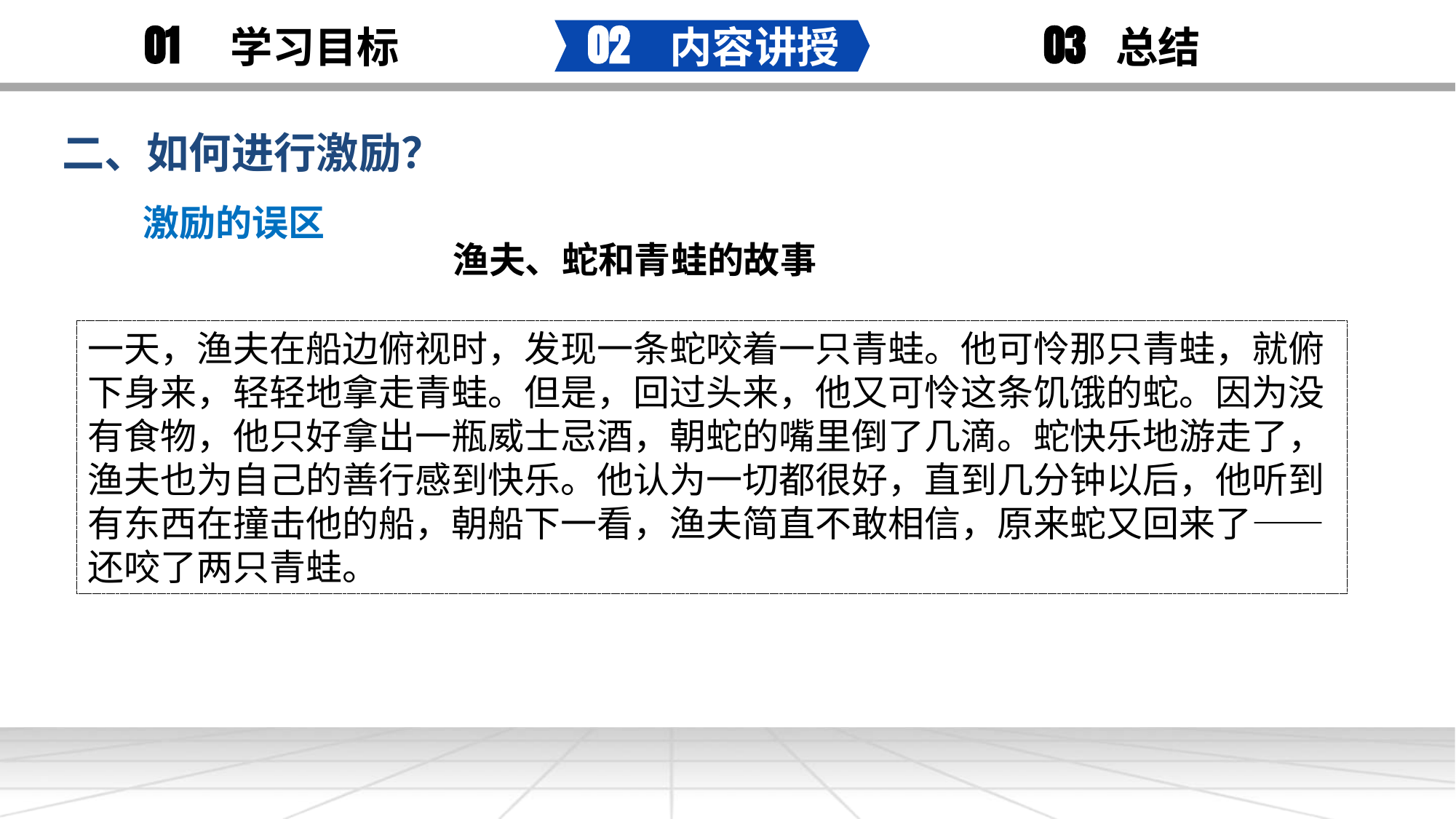

02   内容讲授
03  总结
01    学习目标

二、如何进行激励？
激励的误区
渔夫、蛇和青蛙的故事
一天，渔夫在船边俯视时，发现一条蛇咬着一只青蛙。他可怜那只青蛙，就俯下身来，轻轻地拿走青蛙。但是，回过头来，他又可怜这条饥饿的蛇。因为没有食物，他只好拿出一瓶威士忌酒，朝蛇的嘴里倒了几滴。蛇快乐地游走了，渔夫也为自己的善行感到快乐。他认为一切都很好，直到几分钟以后，他听到有东西在撞击他的船，朝船下一看，渔夫简直不敢相信，原来蛇又回来了——还咬了两只青蛙。